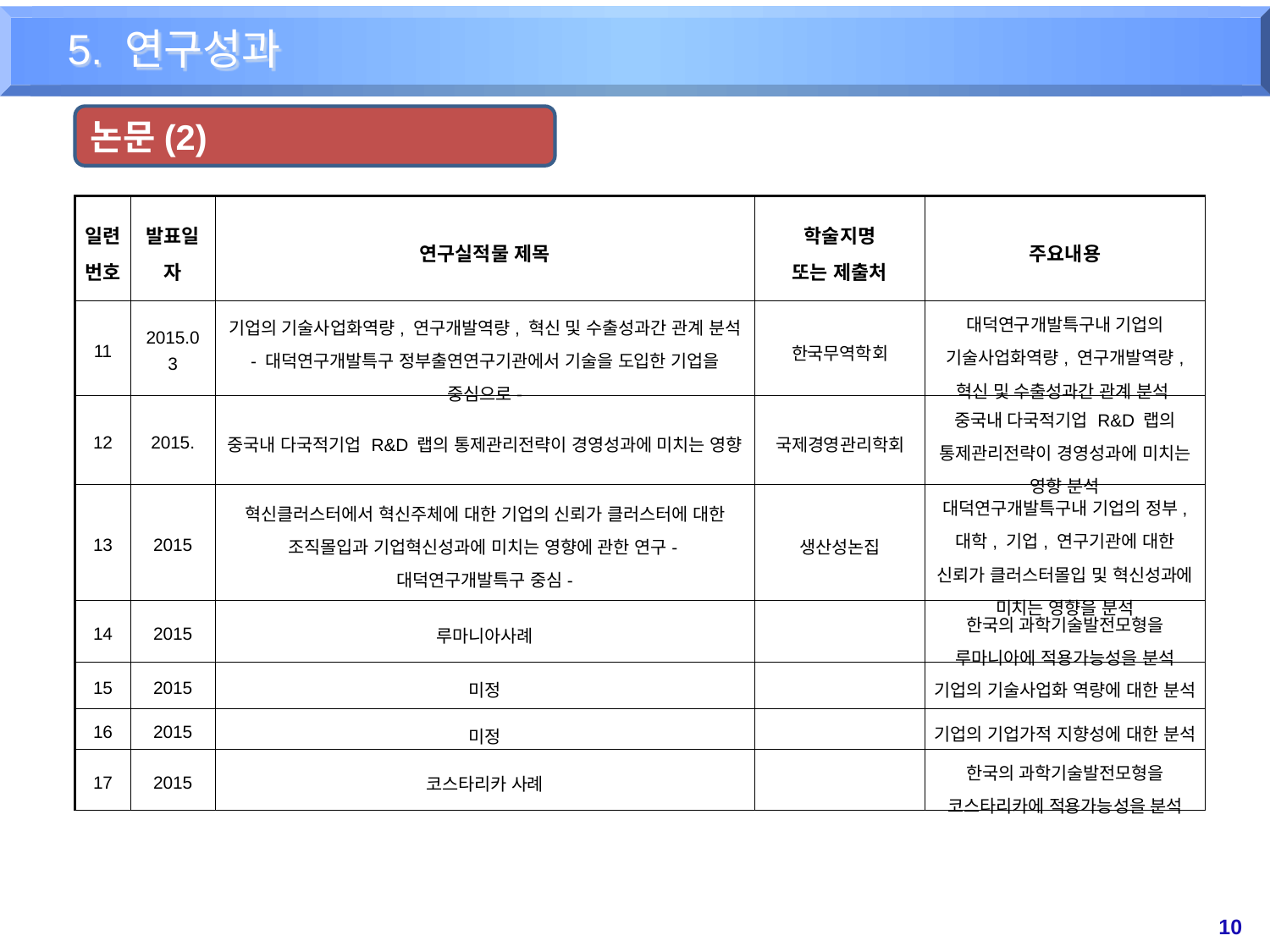

5. 연구성과
논문(2)
| 일련 번호 | 발표일자 | 연구실적물 제목 | 학술지명 또는 제출처 | 주요내용 |
| --- | --- | --- | --- | --- |
| 11 | 2015.03 | 기업의 기술사업화역량, 연구개발역량, 혁신 및 수출성과간 관계 분석 - 대덕연구개발특구 정부출연연구기관에서 기술을 도입한 기업을 중심으로- | 한국무역학회 | 대덕연구개발특구내 기업의 기술사업화역량, 연구개발역량, 혁신 및 수출성과간 관계 분석 |
| 12 | 2015. | 중국내 다국적기업 R&D 랩의 통제관리전략이 경영성과에 미치는 영향 | 국제경영관리학회 | 중국내 다국적기업 R&D 랩의 통제관리전략이 경영성과에 미치는 영향 분석 |
| 13 | 2015 | 혁신클러스터에서 혁신주체에 대한 기업의 신뢰가 클러스터에 대한 조직몰입과 기업혁신성과에 미치는 영향에 관한 연구-대덕연구개발특구 중심- | 생산성논집 | 대덕연구개발특구내 기업의 정부, 대학, 기업, 연구기관에 대한 신뢰가 클러스터몰입 및 혁신성과에 미치는 영향을 분석 |
| 14 | 2015 | 루마니아사례 |  | 한국의 과학기술발전모형을 루마니아에 적용가능성을 분석 |
| 15 | 2015 | 미정 |  | 기업의 기술사업화 역량에 대한 분석 |
| 16 | 2015 | 미정 |  | 기업의 기업가적 지향성에 대한 분석 |
| 17 | 2015 | 코스타리카 사례 |  | 한국의 과학기술발전모형을 코스타리카에 적용가능성을 분석 |
10